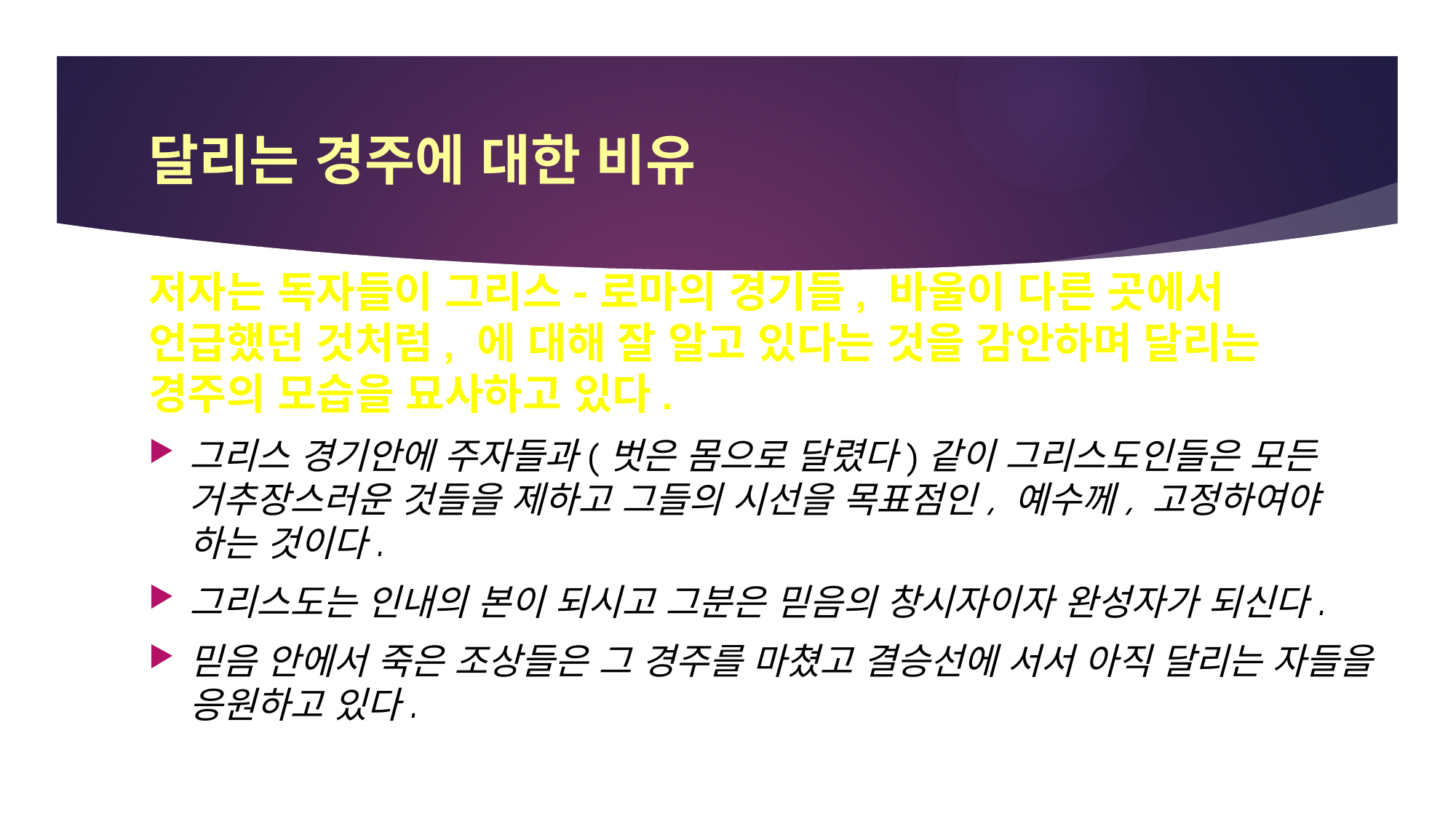

# 달리는 경주에 대한 비유
저자는 독자들이 그리스-로마의 경기들, 바울이 다른 곳에서 언급했던 것처럼, 에 대해 잘 알고 있다는 것을 감안하며 달리는 경주의 모습을 묘사하고 있다.
그리스 경기안에 주자들과(벗은 몸으로 달렸다)같이 그리스도인들은 모든 거추장스러운 것들을 제하고 그들의 시선을 목표점인, 예수께, 고정하여야 하는 것이다.
그리스도는 인내의 본이 되시고 그분은 믿음의 창시자이자 완성자가 되신다.
믿음 안에서 죽은 조상들은 그 경주를 마쳤고 결승선에 서서 아직 달리는 자들을 응원하고 있다.